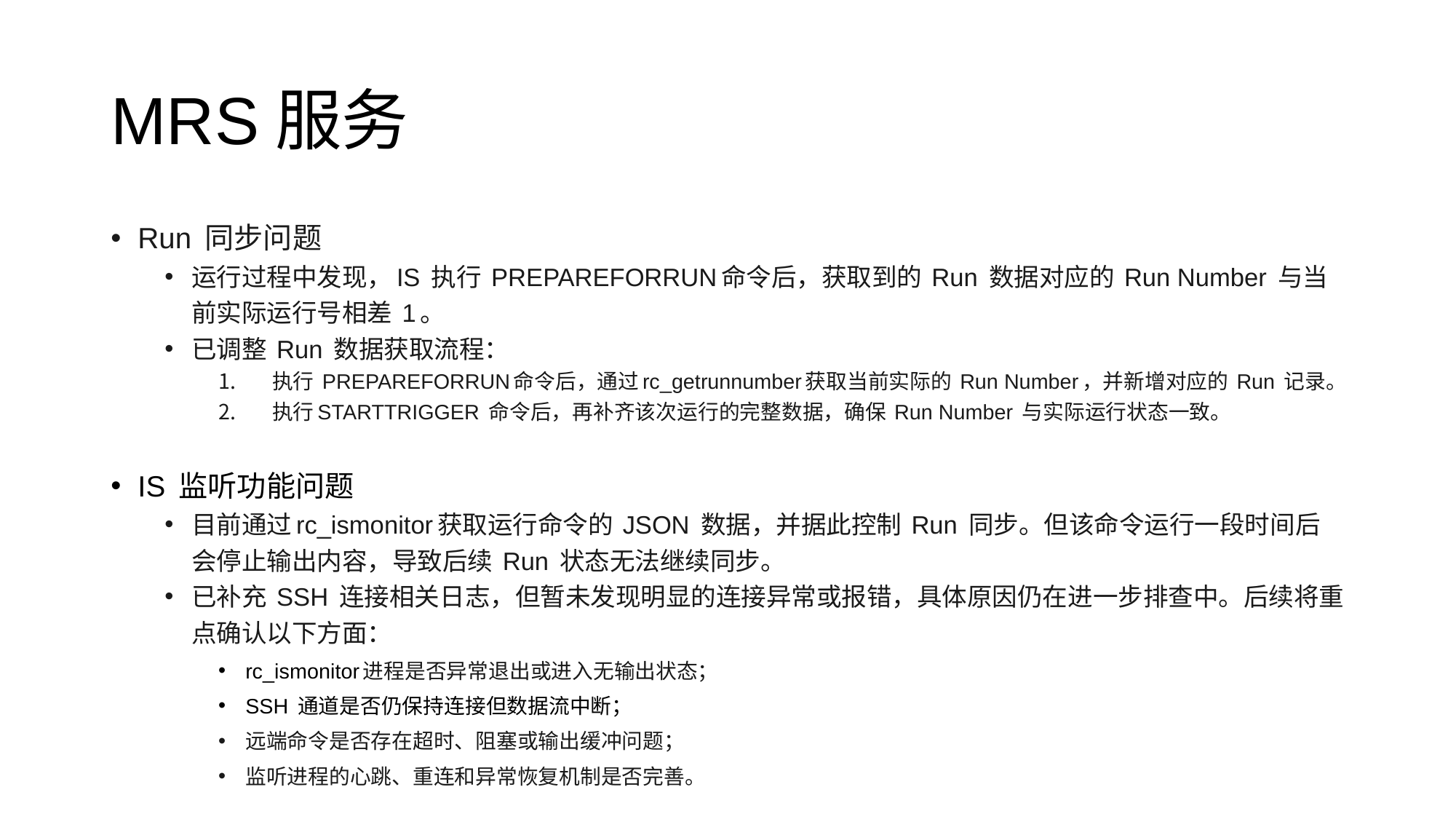

# MRS服务
Run 同步问题
运行过程中发现，IS 执行 PREPAREFORRUN命令后，获取到的 Run 数据对应的 Run Number 与当前实际运行号相差 1。
已调整 Run 数据获取流程：
执行 PREPAREFORRUN命令后，通过rc_getrunnumber获取当前实际的 Run Number，并新增对应的 Run 记录。
执行STARTTRIGGER 命令后，再补齐该次运行的完整数据，确保 Run Number 与实际运行状态一致。

IS 监听功能问题
目前通过rc_ismonitor获取运行命令的 JSON 数据，并据此控制 Run 同步。但该命令运行一段时间后会停止输出内容，导致后续 Run 状态无法继续同步。
已补充 SSH 连接相关日志，但暂未发现明显的连接异常或报错，具体原因仍在进一步排查中。后续将重点确认以下方面：
rc_ismonitor进程是否异常退出或进入无输出状态；
SSH 通道是否仍保持连接但数据流中断；
远端命令是否存在超时、阻塞或输出缓冲问题；
监听进程的心跳、重连和异常恢复机制是否完善。